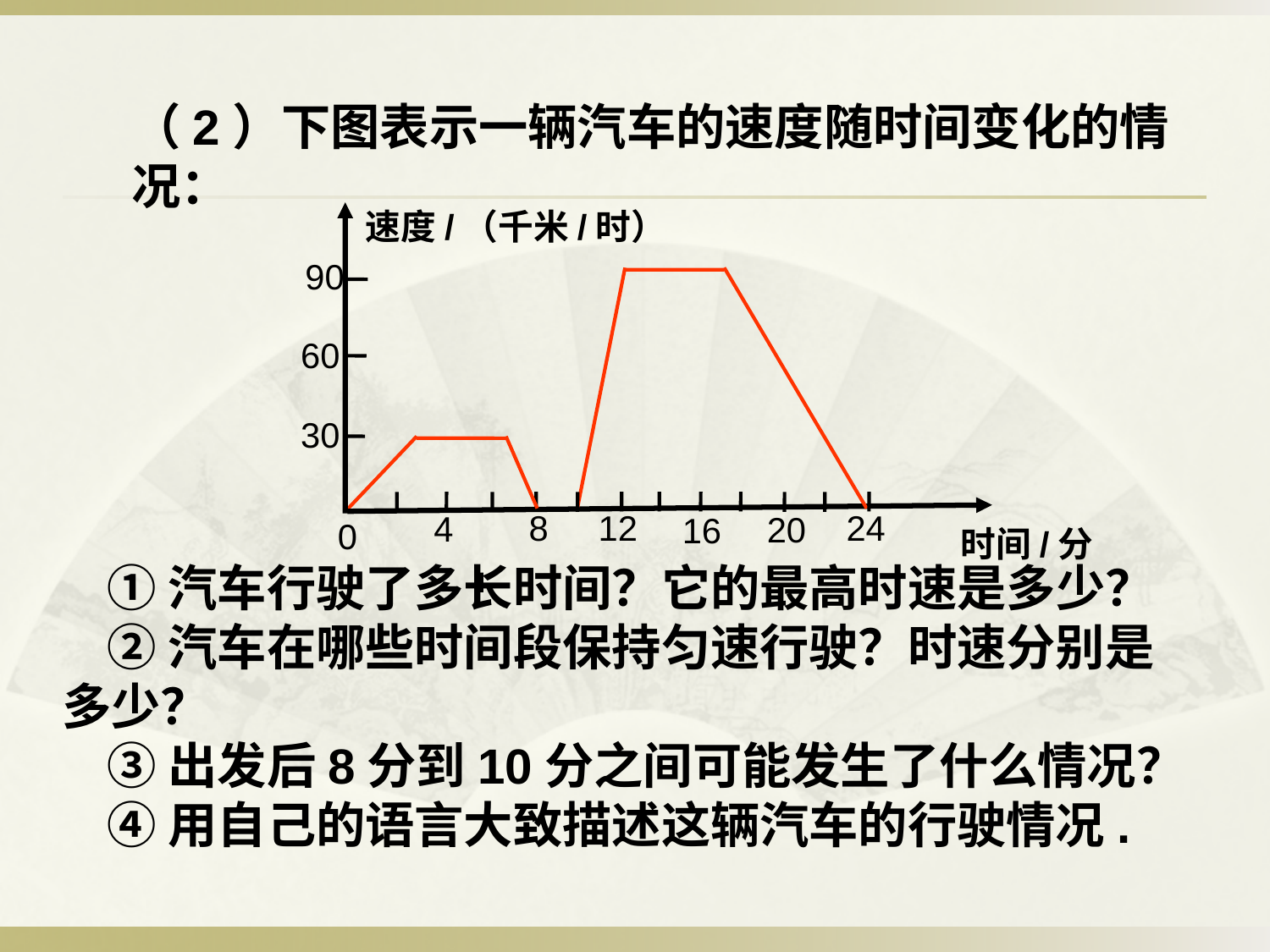

（2）下图表示一辆汽车的速度随时间变化的情况：
速度/（千米/时）

90

60
30

8
12
24
4
20
16

0
时间/分
    ①汽车行驶了多长时间？它的最高时速是多少？
    ②汽车在哪些时间段保持匀速行驶？时速分别是多少？
    ③出发后8分到10分之间可能发生了什么情况？
    ④用自己的语言大致描述这辆汽车的行驶情况.